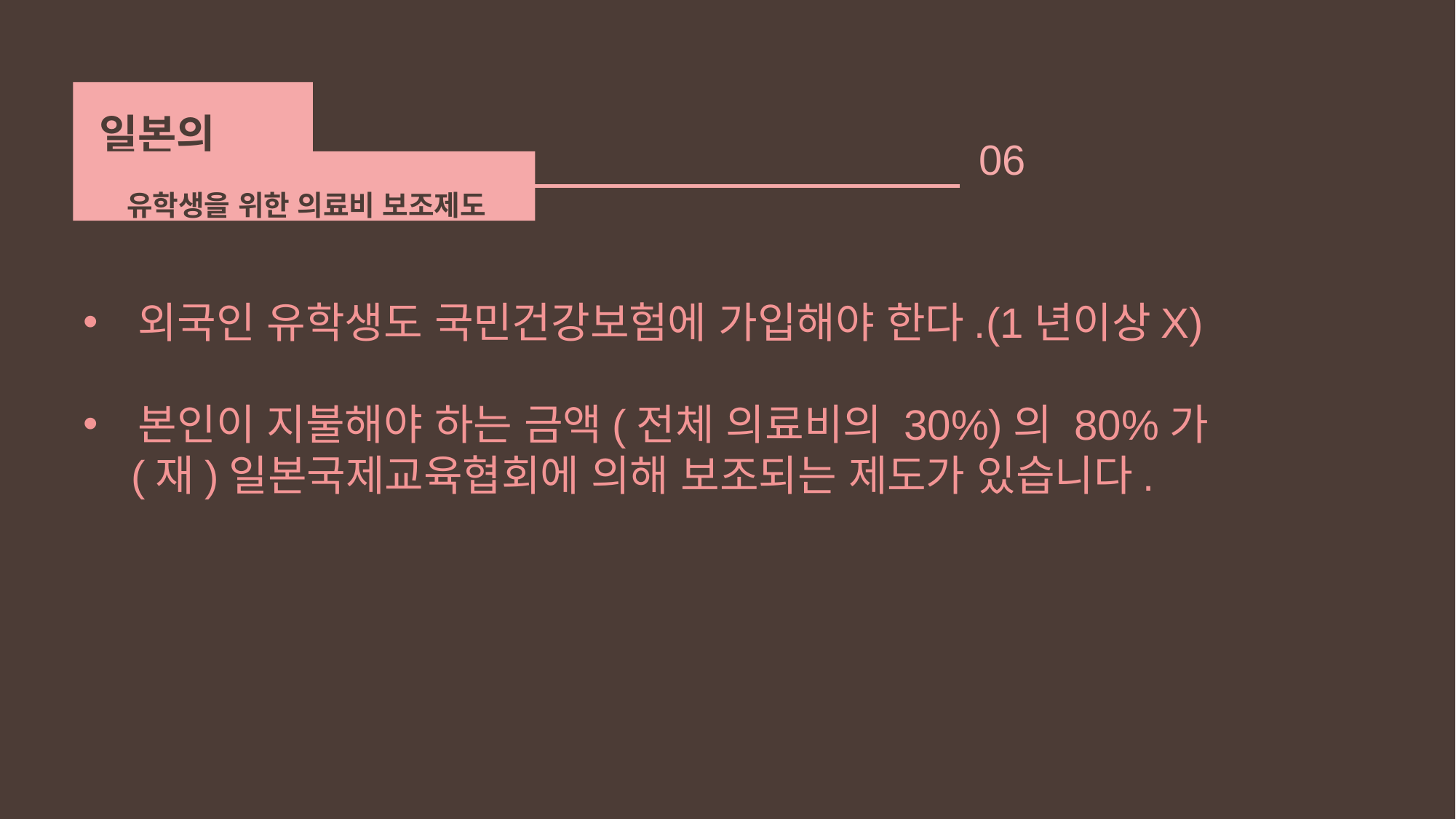

일본의

유학생을 위한 의료비 보조제도

06
외국인 유학생도 국민건강보험에 가입해야 한다.(1년이상X)

본인이 지불해야 하는 금액(전체 의료비의 30%)의 80%가
    (재)일본국제교육협회에 의해 보조되는 제도가 있습니다.